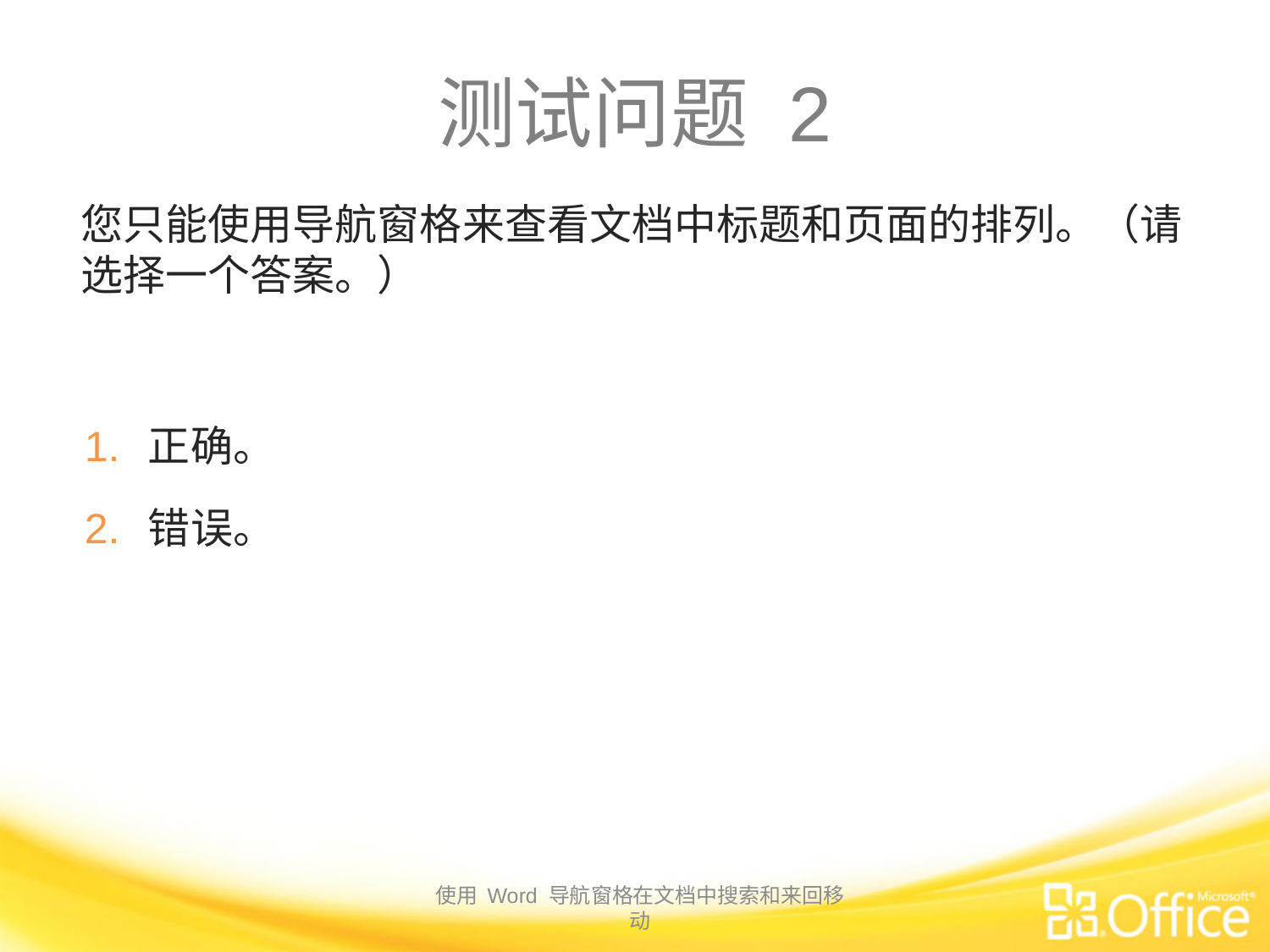

# 测试问题 2
您只能使用导航窗格来查看文档中标题和页面的排列。（请选择一个答案。）
正确。
错误。
使用 Word 导航窗格在文档中搜索和来回移动